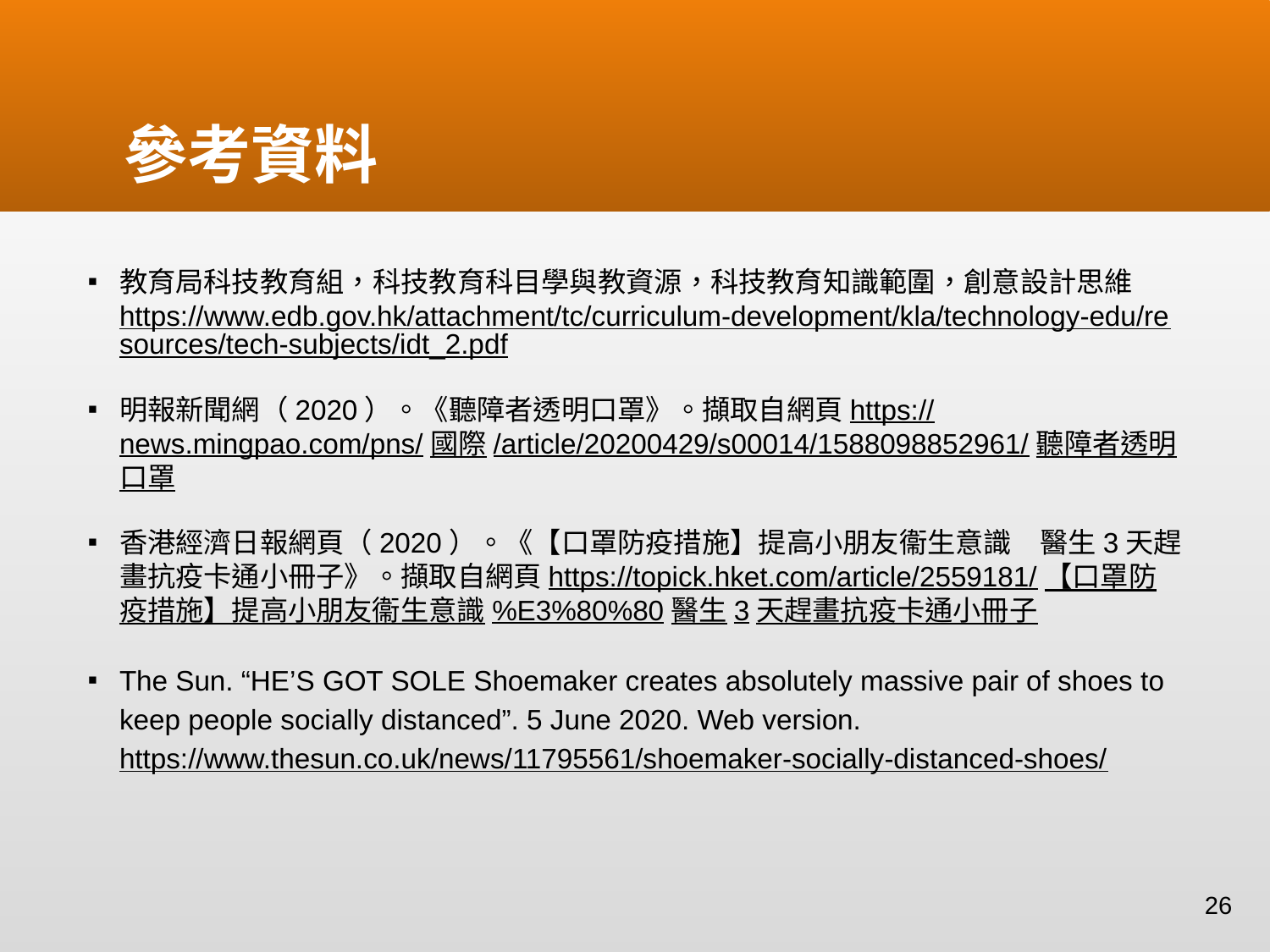

# 參考資料
教育局科技教育組，科技教育科目學與教資源，科技教育知識範圍，創意設計思維https://www.edb.gov.hk/attachment/tc/curriculum-development/kla/technology-edu/resources/tech-subjects/idt_2.pdf
明報新聞網（2020）。《聽障者透明口罩》。擷取自網頁https://news.mingpao.com/pns/國際/article/20200429/s00014/1588098852961/聽障者透明口罩
香港經濟日報網頁（2020）。《【口罩防疫措施】提高小朋友衞生意識　醫生3天趕畫抗疫卡通小冊子》。擷取自網頁https://topick.hket.com/article/2559181/【口罩防疫措施】提高小朋友衞生意識%E3%80%80醫生3天趕畫抗疫卡通小冊子
The Sun. “HE’S GOT SOLE Shoemaker creates absolutely massive pair of shoes to keep people socially distanced”. 5 June 2020. Web version.
https://www.thesun.co.uk/news/11795561/shoemaker-socially-distanced-shoes/

26